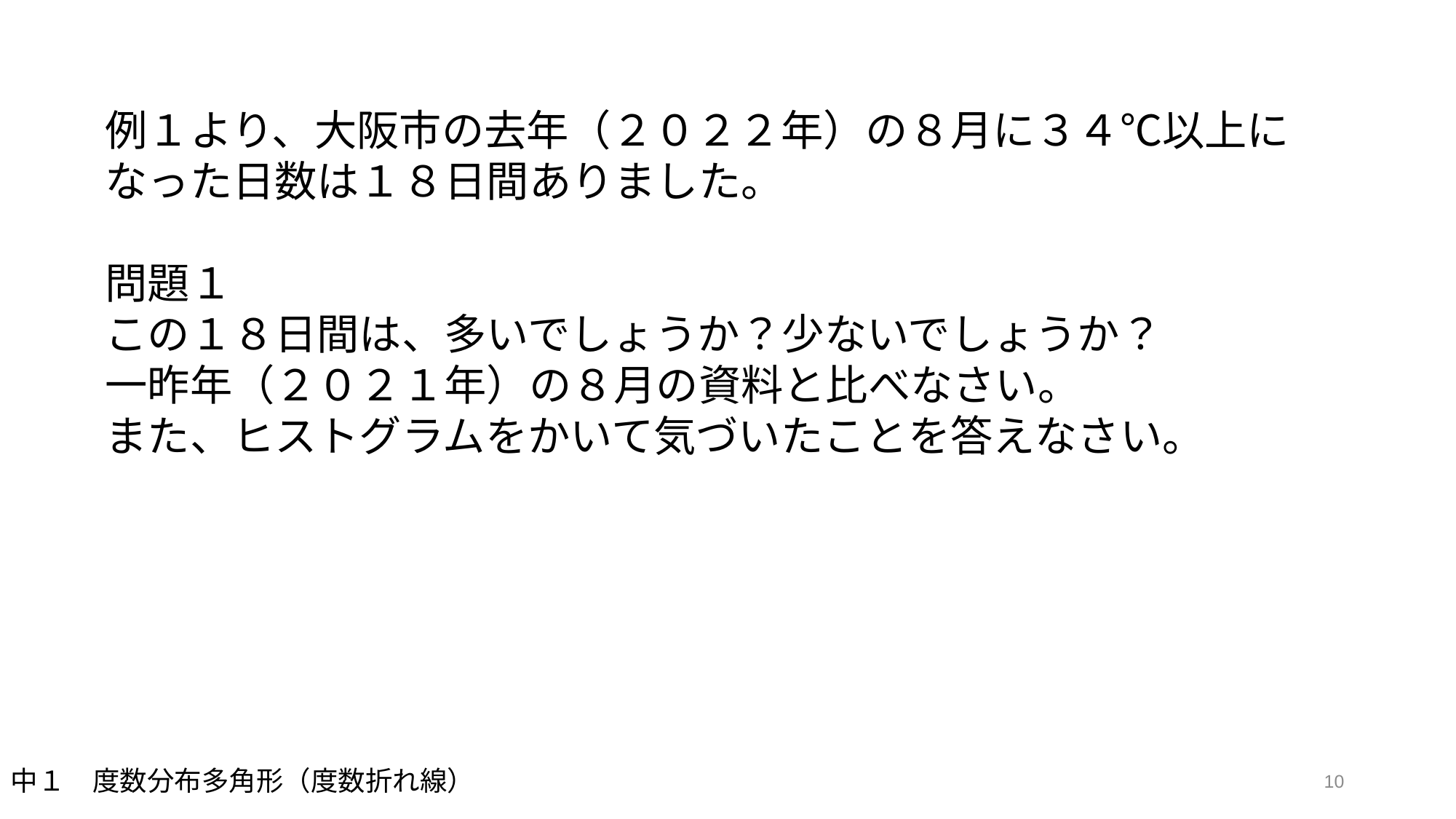

例１より、大阪市の去年（２０２２年）の８月に３４℃以上になった日数は１８日間ありました。

問題１
この１８日間は、多いでしょうか？少ないでしょうか？
一昨年（２０２１年）の８月の資料と比べなさい。
また、ヒストグラムをかいて気づいたことを答えなさい。
中１　度数分布多角形（度数折れ線）
10